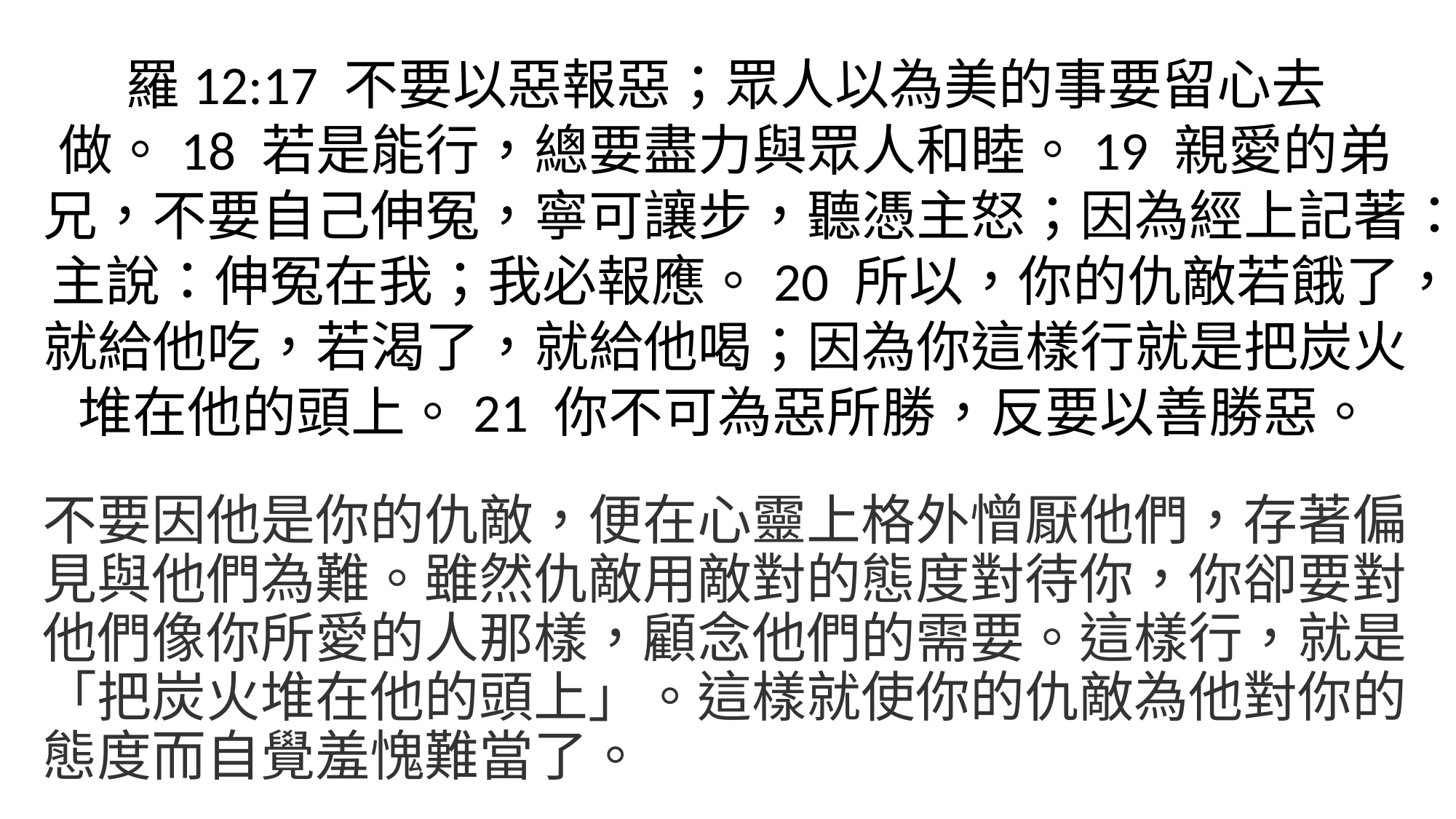

羅12:17 不要以惡報惡；眾人以為美的事要留心去做。18 若是能行，總要盡力與眾人和睦。19 親愛的弟兄，不要自己伸冤，寧可讓步，聽憑主怒；因為經上記著：主說：伸冤在我；我必報應。20 所以，你的仇敵若餓了，就給他吃，若渴了，就給他喝；因為你這樣行就是把炭火堆在他的頭上。21 你不可為惡所勝，反要以善勝惡。

不要因他是你的仇敵，便在心靈上格外憎厭他們，存著偏見與他們為難。雖然仇敵用敵對的態度對待你，你卻要對他們像你所愛的人那樣，顧念他們的需要。這樣行，就是「把炭火堆在他的頭上」。這樣就使你的仇敵為他對你的態度而自覺羞愧難當了。